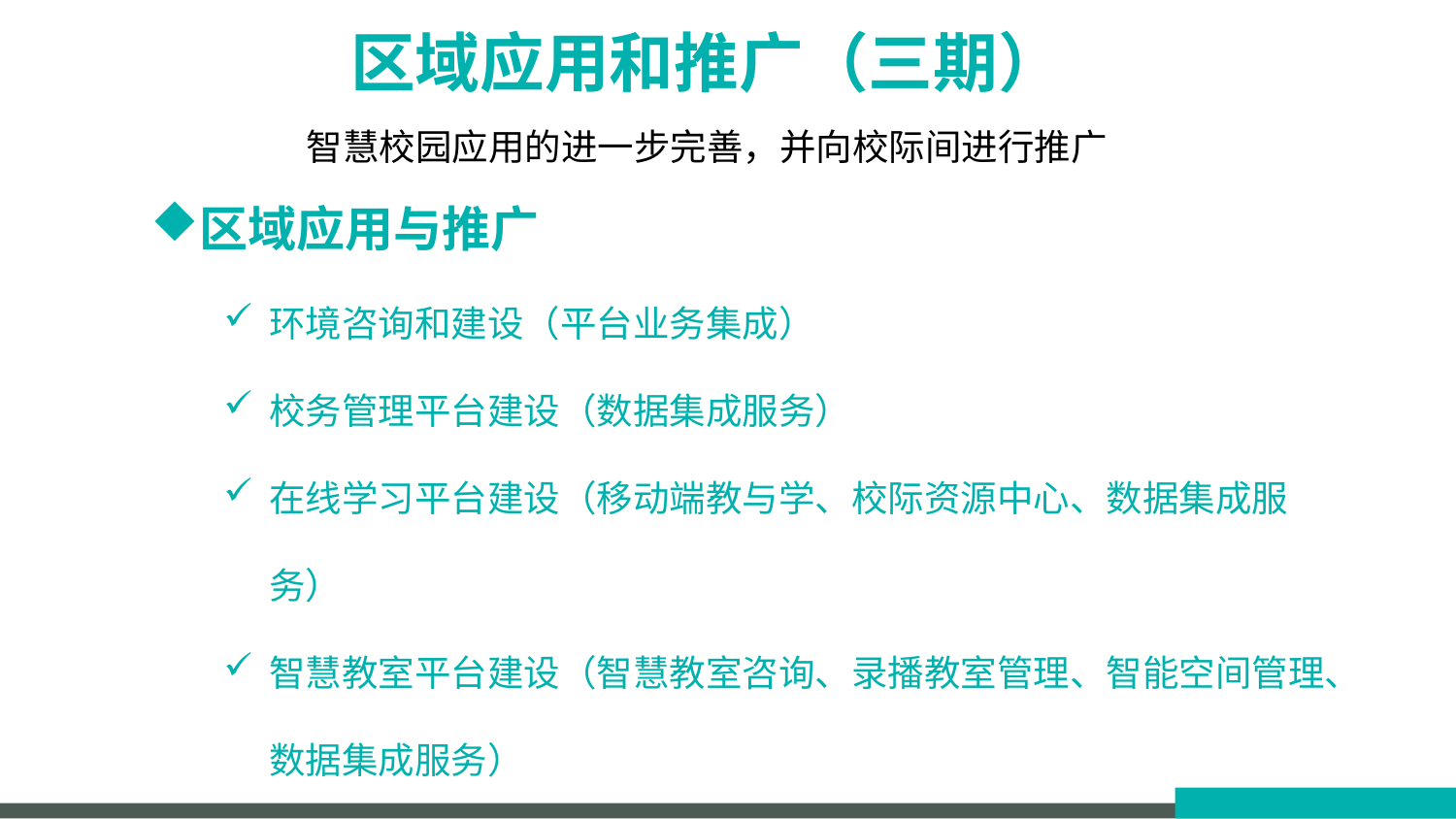

区域应用和推广（三期）
智慧校园应用的进一步完善，并向校际间进行推广
区域应用与推广
环境咨询和建设（平台业务集成）
校务管理平台建设（数据集成服务）
在线学习平台建设（移动端教与学、校际资源中心、数据集成服务）
智慧教室平台建设（智慧教室咨询、录播教室管理、智能空间管理、数据集成服务）